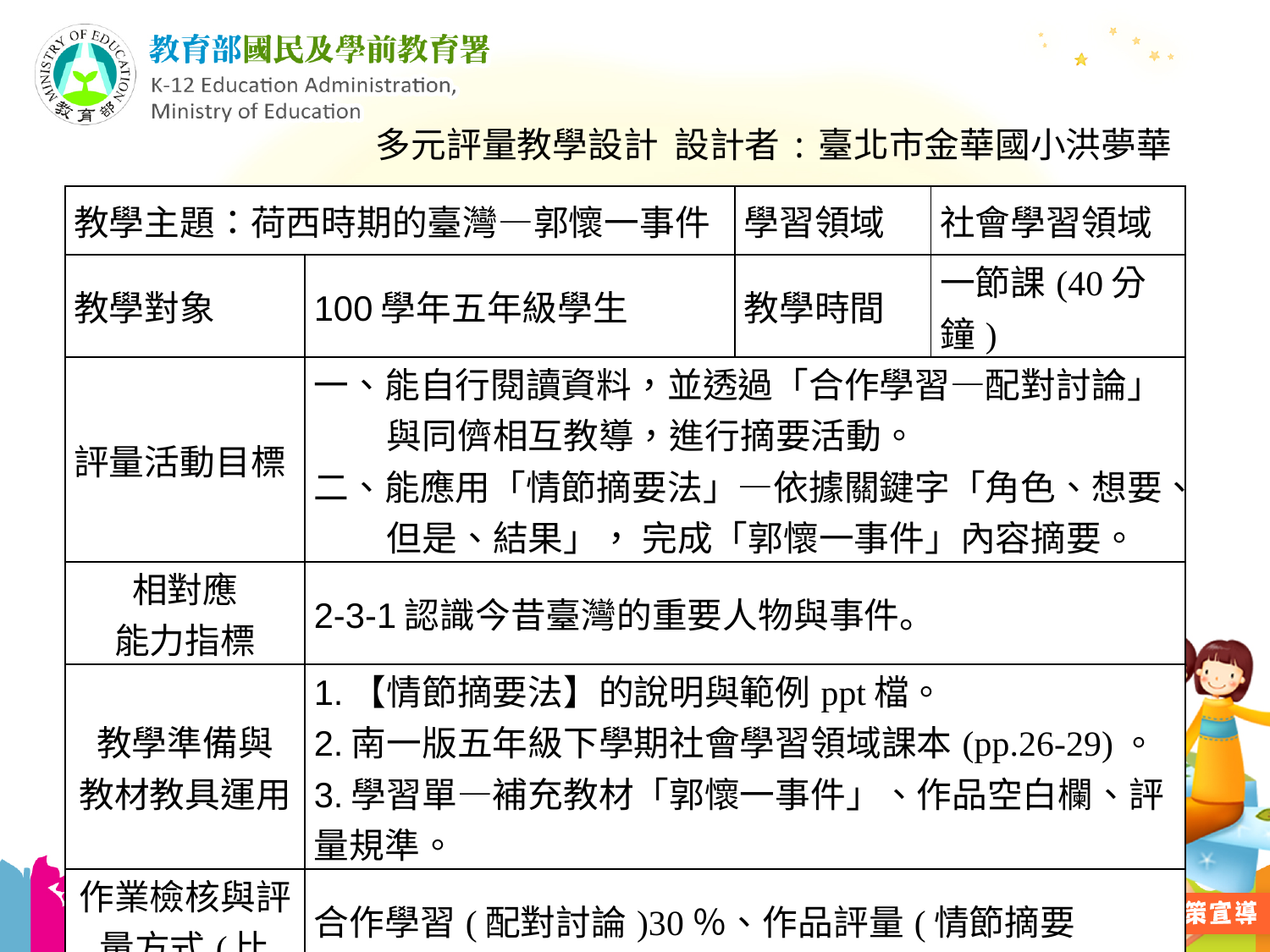

多元評量教學設計  設計者:臺北市金華國小洪夢華
| 教學主題：荷西時期的臺灣—郭懷一事件 |  | 學習領域 | 社會學習領域 |
| --- | --- | --- | --- |
| 教學對象 | 100學年五年級學生 | 教學時間 | 一節課(40分鐘) |
| 評量活動目標 | 一、能自行閱讀資料，並透過「合作學習—配對討論」 與同儕相互教導，進行摘要活動。 二、能應用「情節摘要法」—依據關鍵字「角色、想要、 但是、結果」， 完成「郭懷一事件」內容摘要。 |  |  |
| 相對應 能力指標 | 2-3-1認識今昔臺灣的重要人物與事件。 |  |  |
| 教學準備與 教材教具運用 | 1.【情節摘要法】的說明與範例ppt檔。 2.南一版五年級下學期社會學習領域課本(pp.26-29)。 3.學習單—補充教材「郭懷一事件」、作品空白欄、評量規準。 |  |  |
| 作業檢核與評量方式(比例) | 合作學習(配對討論)30％、作品評量(情節摘要法)70％ |  |  |